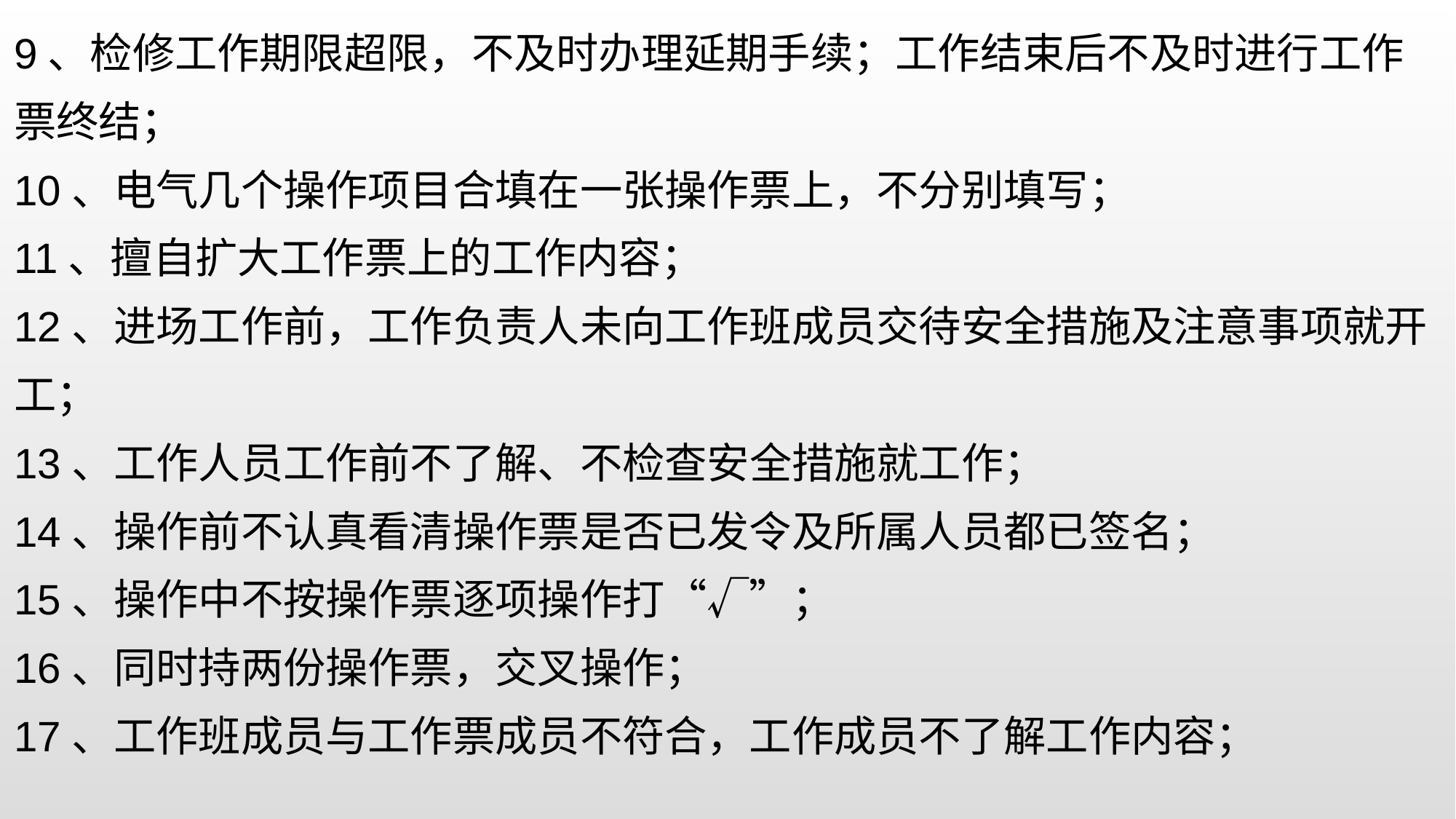

9、检修工作期限超限，不及时办理延期手续；工作结束后不及时进行工作票终结；
10、电气几个操作项目合填在一张操作票上，不分别填写；
11、擅自扩大工作票上的工作内容；
12、进场工作前，工作负责人未向工作班成员交待安全措施及注意事项就开工；
13、工作人员工作前不了解、不检查安全措施就工作；
14、操作前不认真看清操作票是否已发令及所属人员都已签名；
15、操作中不按操作票逐项操作打“√”；
16、同时持两份操作票，交叉操作；
17、工作班成员与工作票成员不符合，工作成员不了解工作内容；